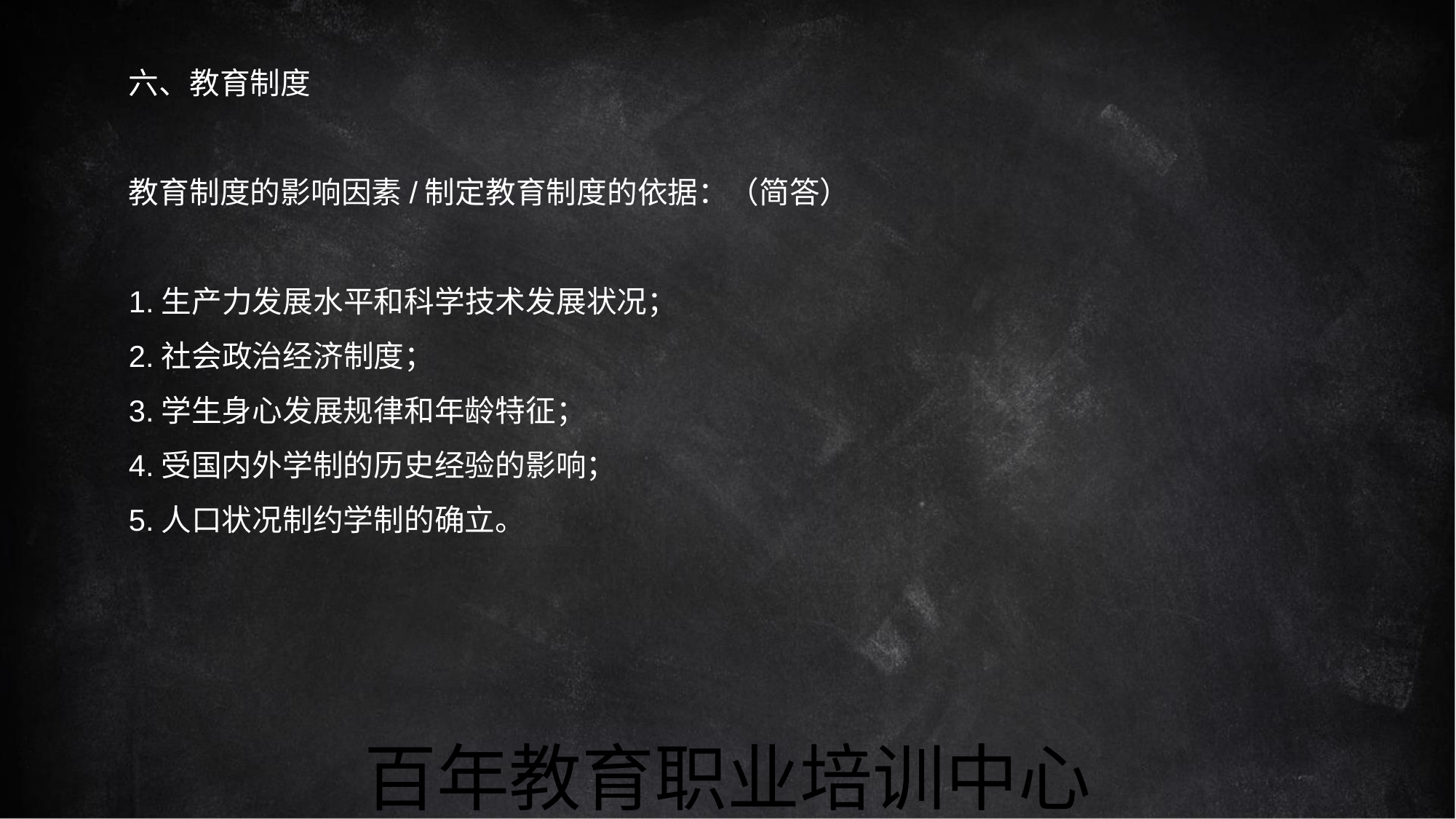

六、教育制度
教育制度的影响因素/制定教育制度的依据：（简答）
1.生产力发展水平和科学技术发展状况；
2.社会政治经济制度；
3.学生身心发展规律和年龄特征；
4.受国内外学制的历史经验的影响；
5.人口状况制约学制的确立。
百年教育职业培训中心